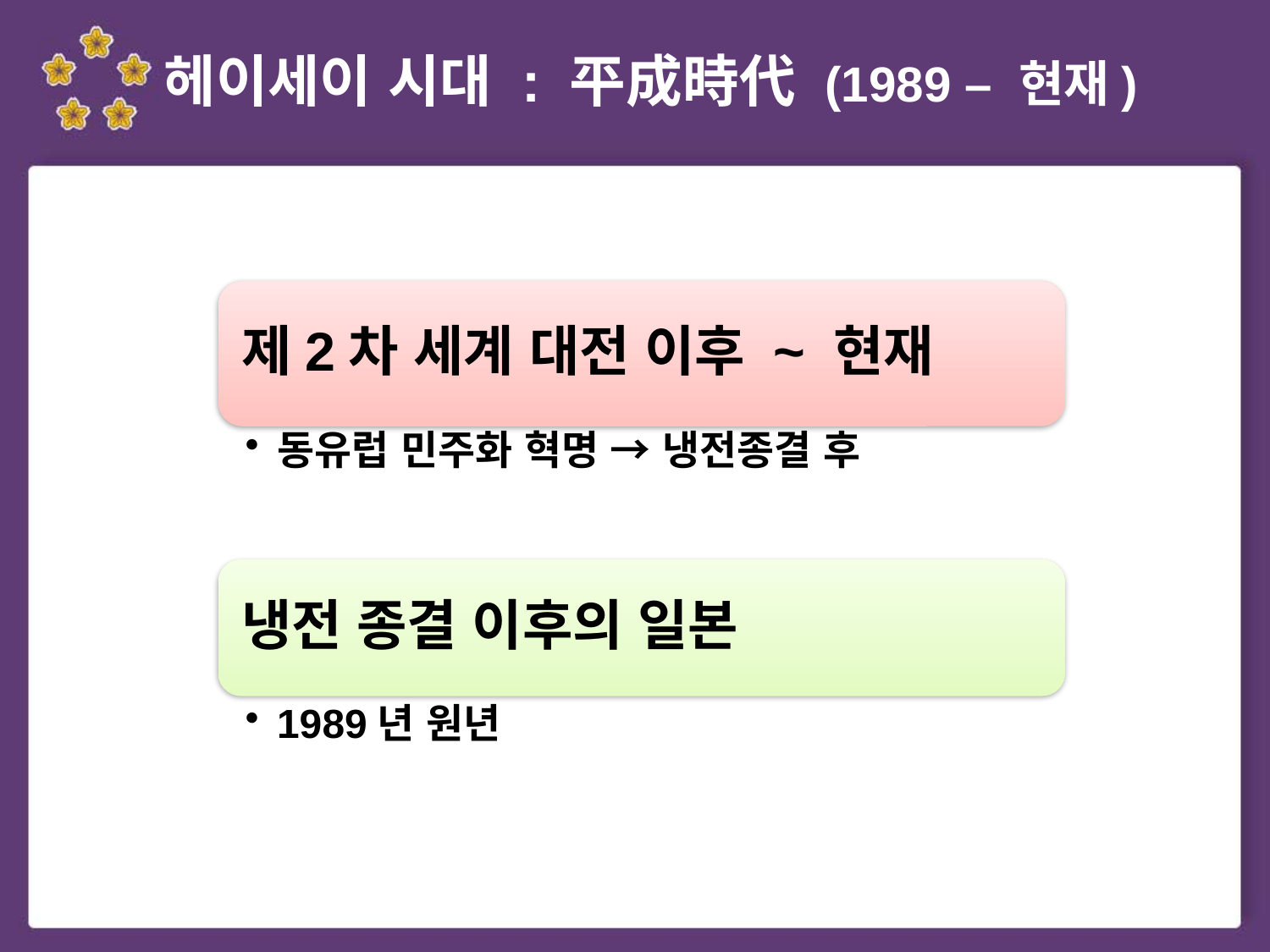

# 헤이세이 시대 : 平成時代 (1989 – 현재)
제2차 세계 대전 이후 ~ 현재
동유럽 민주화 혁명 → 냉전종결 후
냉전 종결 이후의 일본
1989년 원년